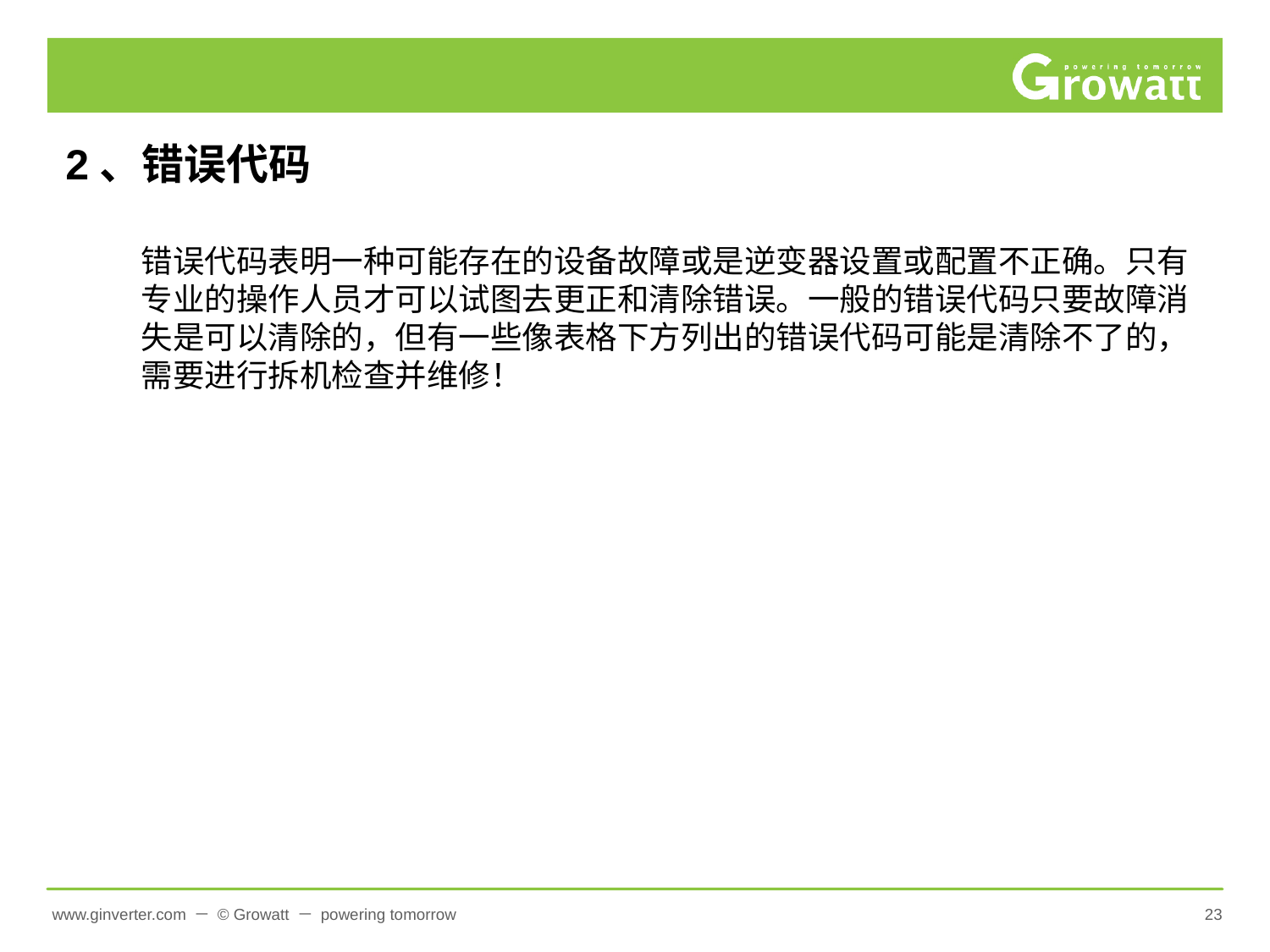

#
2、错误代码

错误代码表明一种可能存在的设备故障或是逆变器设置或配置不正确。只有
专业的操作人员才可以试图去更正和清除错误。一般的错误代码只要故障消
失是可以清除的，但有一些像表格下方列出的错误代码可能是清除不了的，
需要进行拆机检查并维修！